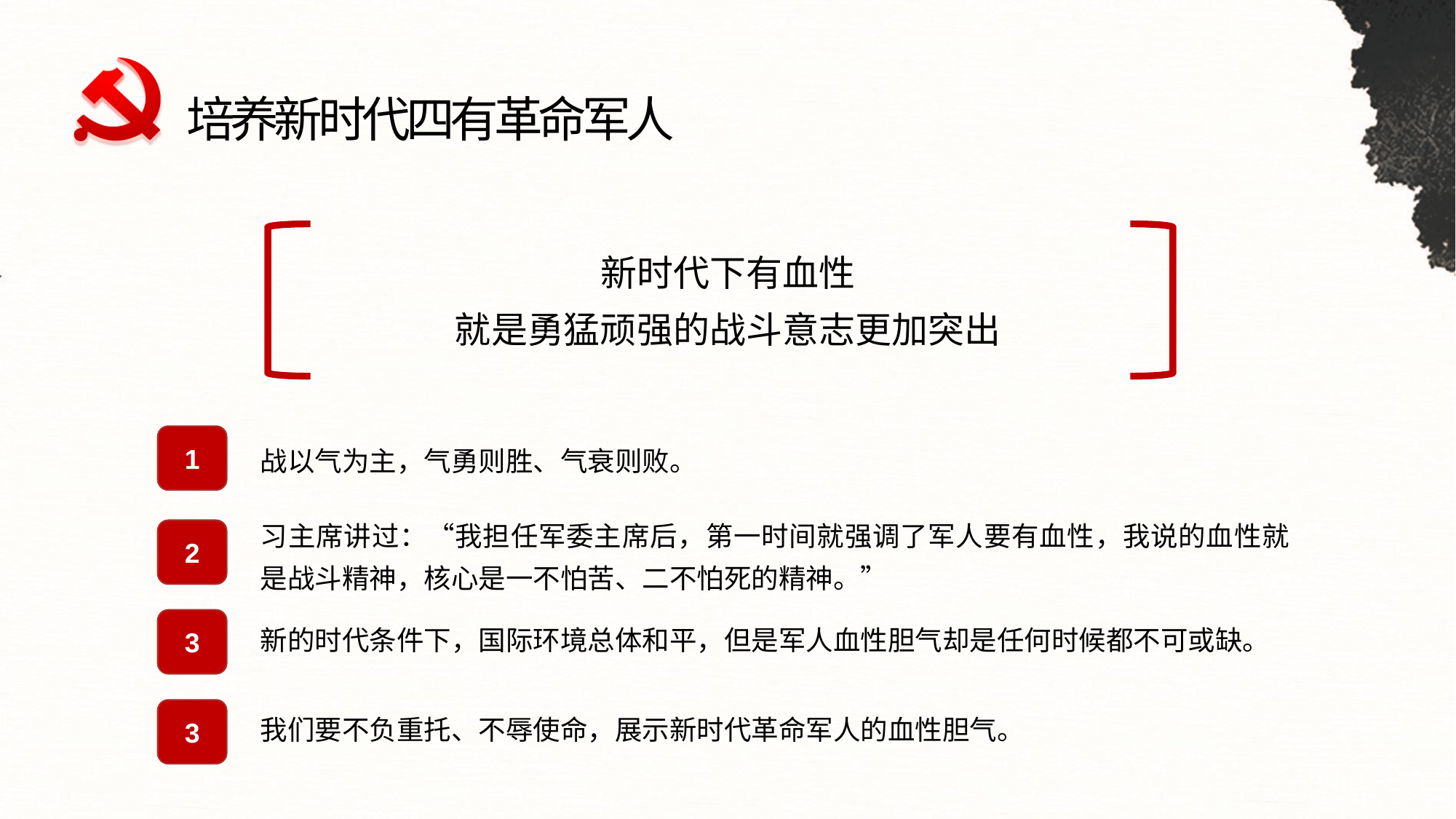

培养新时代四有革命军人

新时代下有血性
就是勇猛顽强的战斗意志更加突出
1
战以气为主，气勇则胜、气衰则败。
习主席讲过：“我担任军委主席后，第一时间就强调了军人要有血性，我说的血性就是战斗精神，核心是一不怕苦、二不怕死的精神。”
2
新的时代条件下，国际环境总体和平，但是军人血性胆气却是任何时候都不可或缺。
3
我们要不负重托、不辱使命，展示新时代革命军人的血性胆气。
3